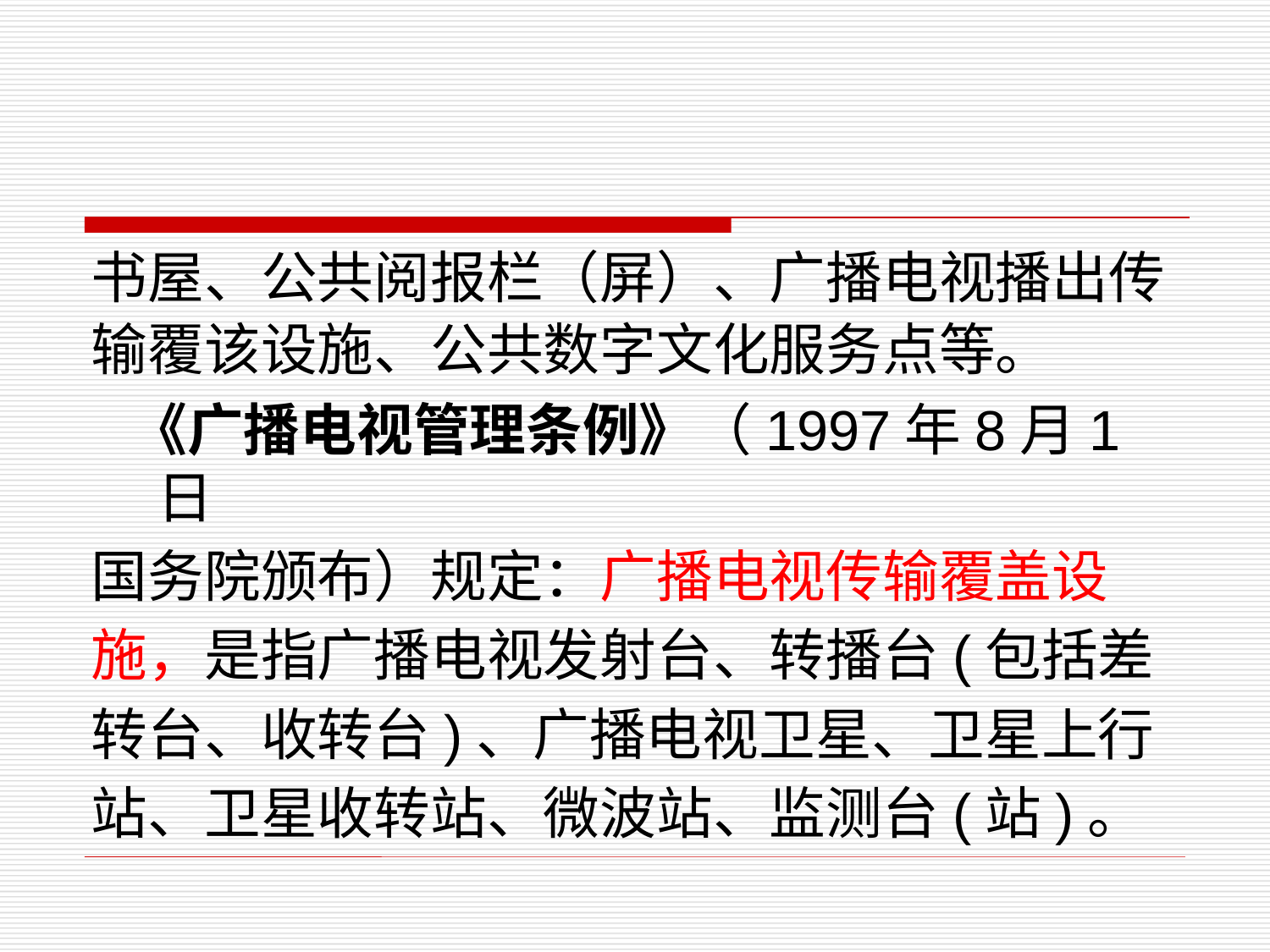

# 书屋、公共阅报栏（屏）、广播电视播出传
输覆该设施、公共数字文化服务点等。
  《广播电视管理条例》（1997年8月1日
国务院颁布）规定：广播电视传输覆盖设
施，是指广播电视发射台、转播台(包括差
转台、收转台)、广播电视卫星、卫星上行
站、卫星收转站、微波站、监测台(站)。